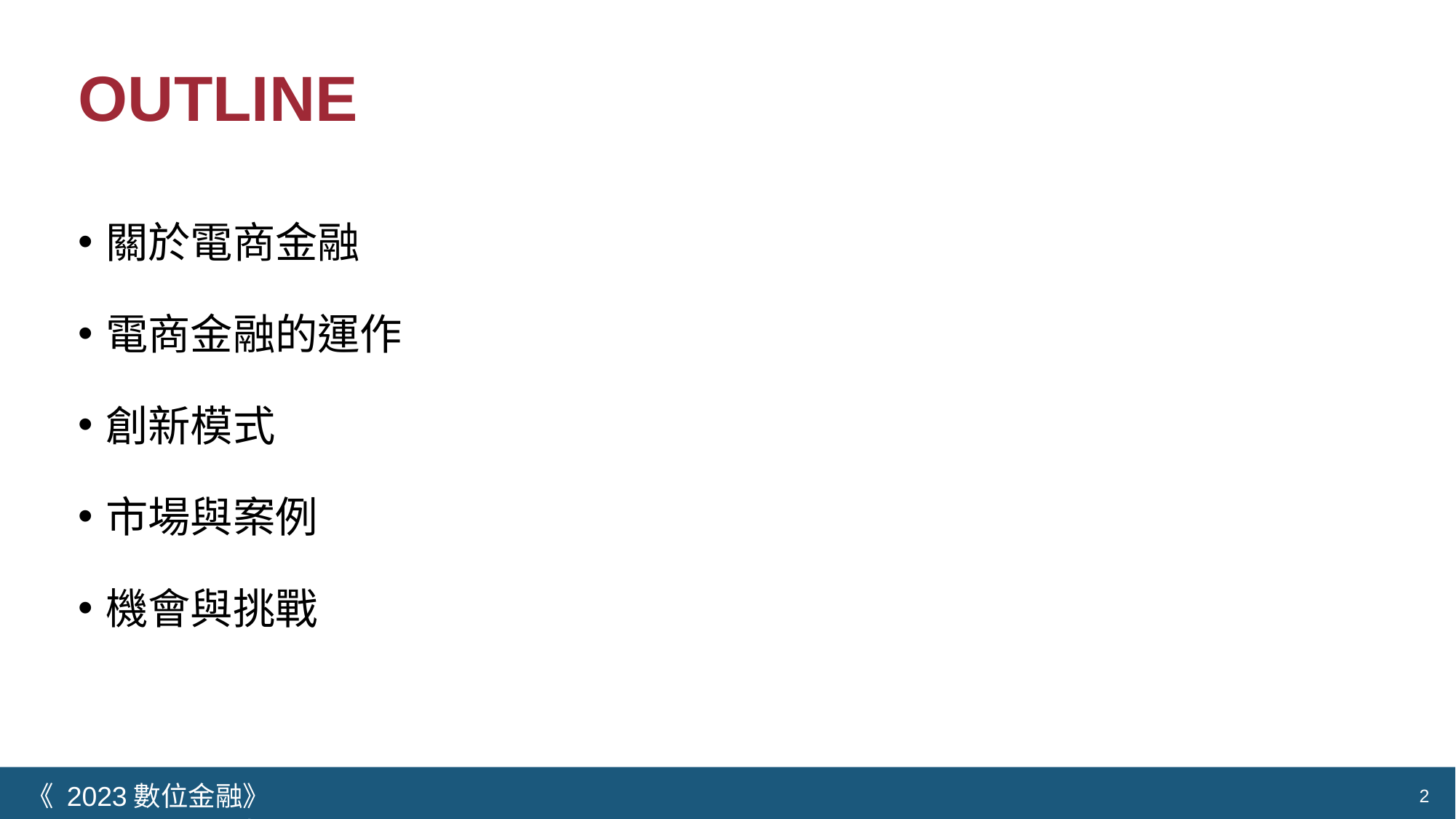

OUTLINE
關於電商金融
電商金融的運作
創新模式
市場與案例
機會與挑戰

《 2023數位金融》                                                                                                                                             	NYCU.IIM.IEBI Lab
2